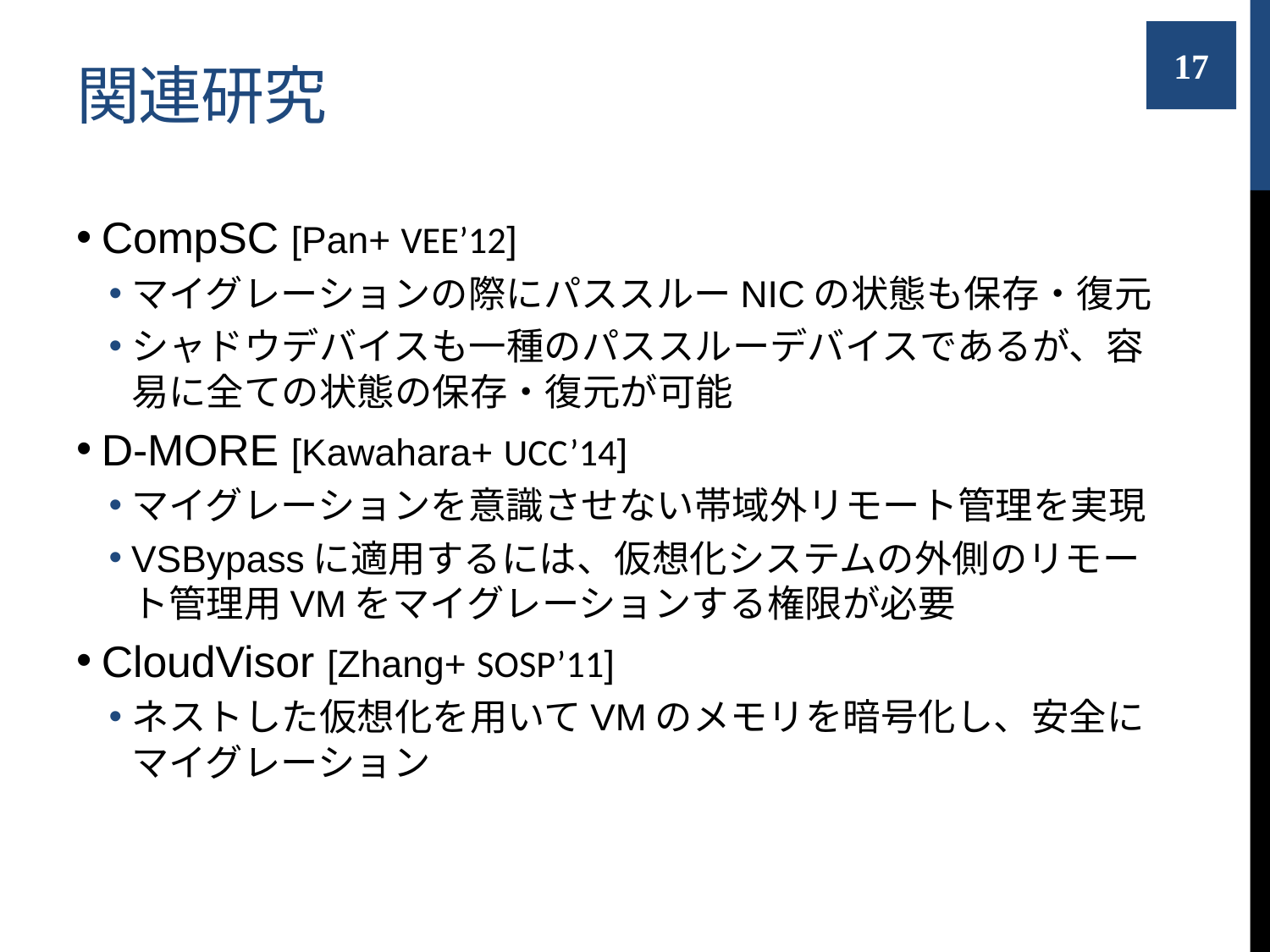

# 関連研究
17
CompSC [Pan+ VEE’12]
マイグレーションの際にパススルーNICの状態も保存・復元
シャドウデバイスも一種のパススルーデバイスであるが、容易に全ての状態の保存・復元が可能
D-MORE [Kawahara+ UCC’14]
マイグレーションを意識させない帯域外リモート管理を実現
VSBypassに適用するには、仮想化システムの外側のリモート管理用VMをマイグレーションする権限が必要
CloudVisor [Zhang+ SOSP’11]
ネストした仮想化を用いてVMのメモリを暗号化し、安全にマイグレーション